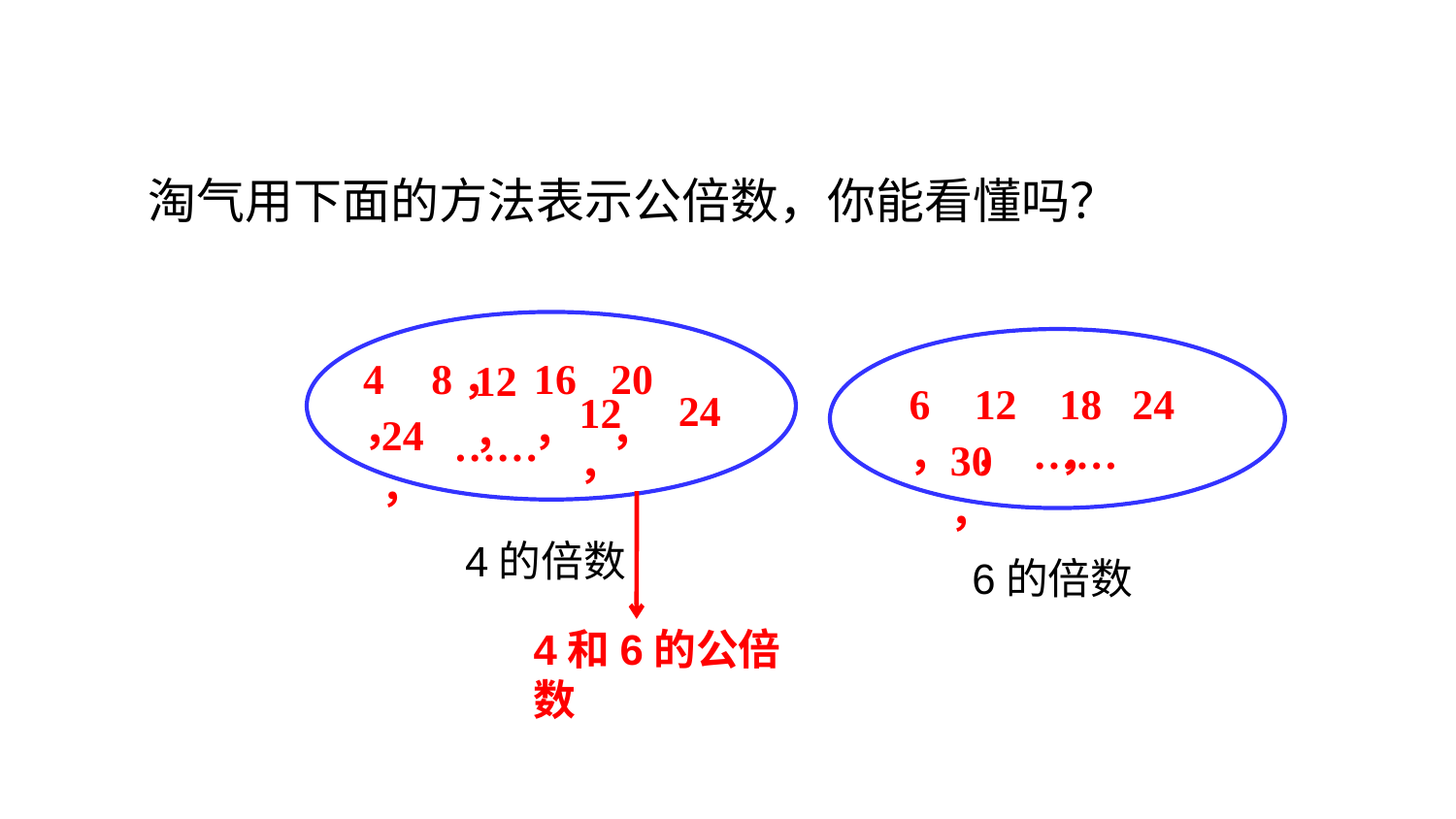

淘气用下面的方法表示公倍数，你能看懂吗？

4，
8，
16，
20，
12，
6，
12，
18，
24
24
12，
24，
……
……
30，
4的倍数
6的倍数
4和6的公倍数